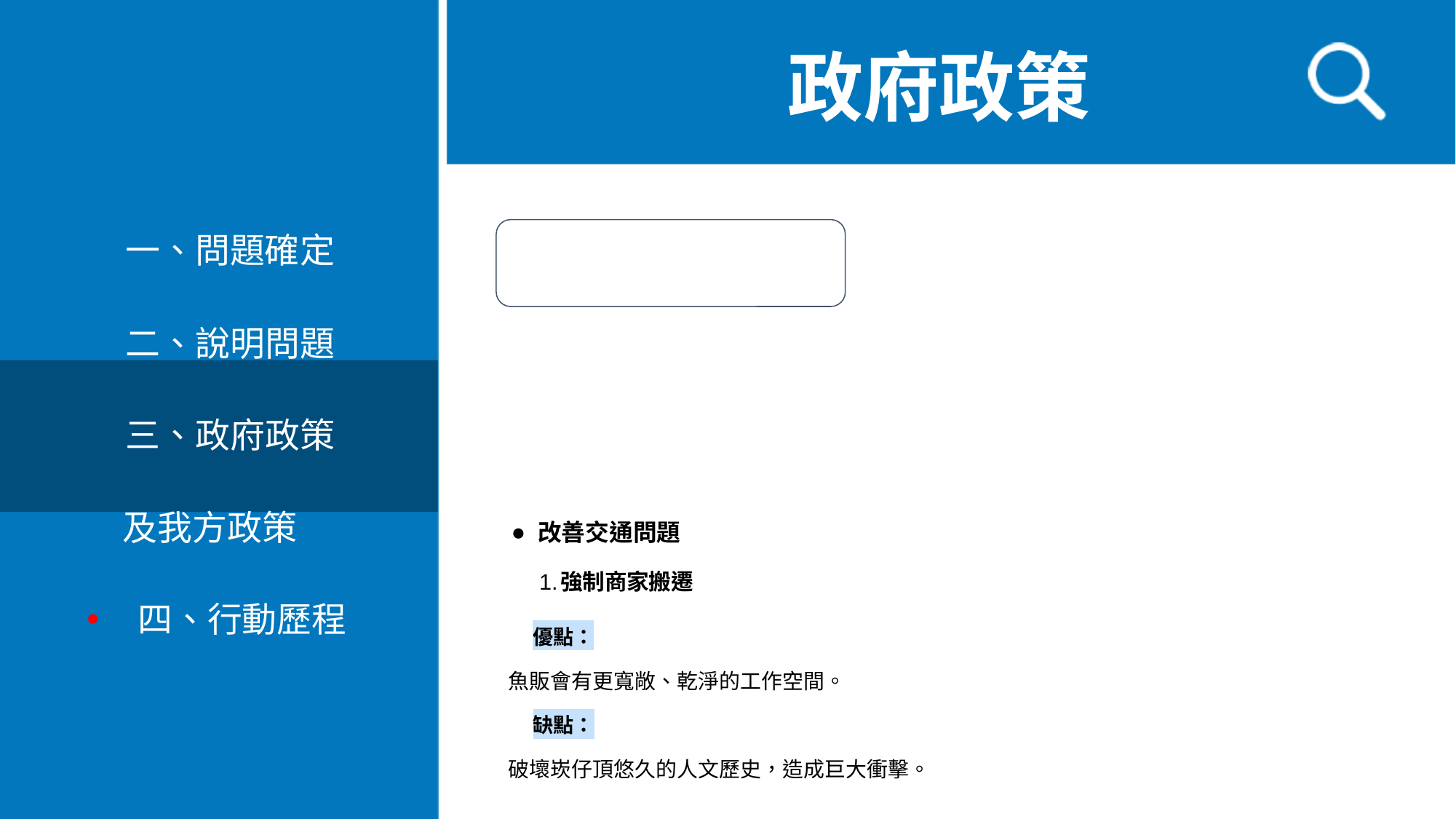

政府政策
　一、問題確定
　 二、說明問題
　 三、政府政策
    及我方政策
四、行動歷程

# 改善交通問題

     1.強制商家搬遷

       優點：

魚販會有更寬敞、乾淨的工作空間。

     缺點：

破壞崁仔頂悠久的人文歷史，造成巨大衝擊。